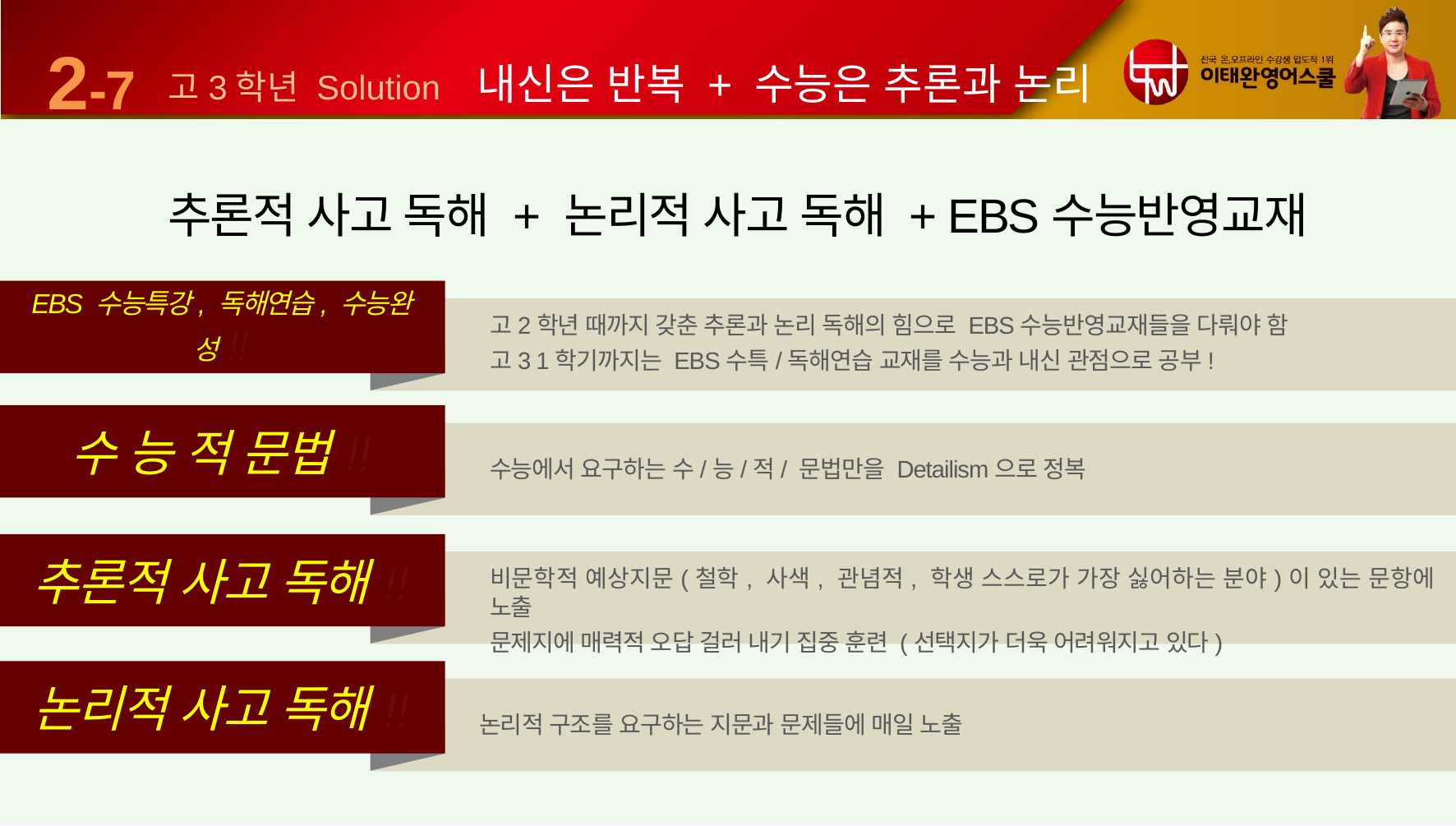

2-7
 고3학년 Solution   내신은 반복 + 수능은 추론과 논리
추론적 사고 독해 + 논리적 사고 독해 + EBS수능반영교재
EBS 수능특강, 독해연습, 수능완성 !!

고2학년 때까지 갖춘 추론과 논리 독해의 힘으로 EBS수능반영교재들을 다뤄야 함
고3 1학기까지는 EBS수특/독해연습 교재를 수능과 내신 관점으로 공부!
수 능 적 문법 !!

수능에서 요구하는 수/능/적/ 문법만을 Detailism으로 정복
추론적 사고 독해 !!

비문학적 예상지문(철학, 사색, 관념적, 학생 스스로가 가장 싫어하는 분야)이 있는 문항에 노출
문제지에 매력적 오답 걸러 내기 집중 훈련 (선택지가 더욱 어려워지고 있다)
논리적 사고 독해 !!

논리적 구조를 요구하는 지문과 문제들에 매일 노출